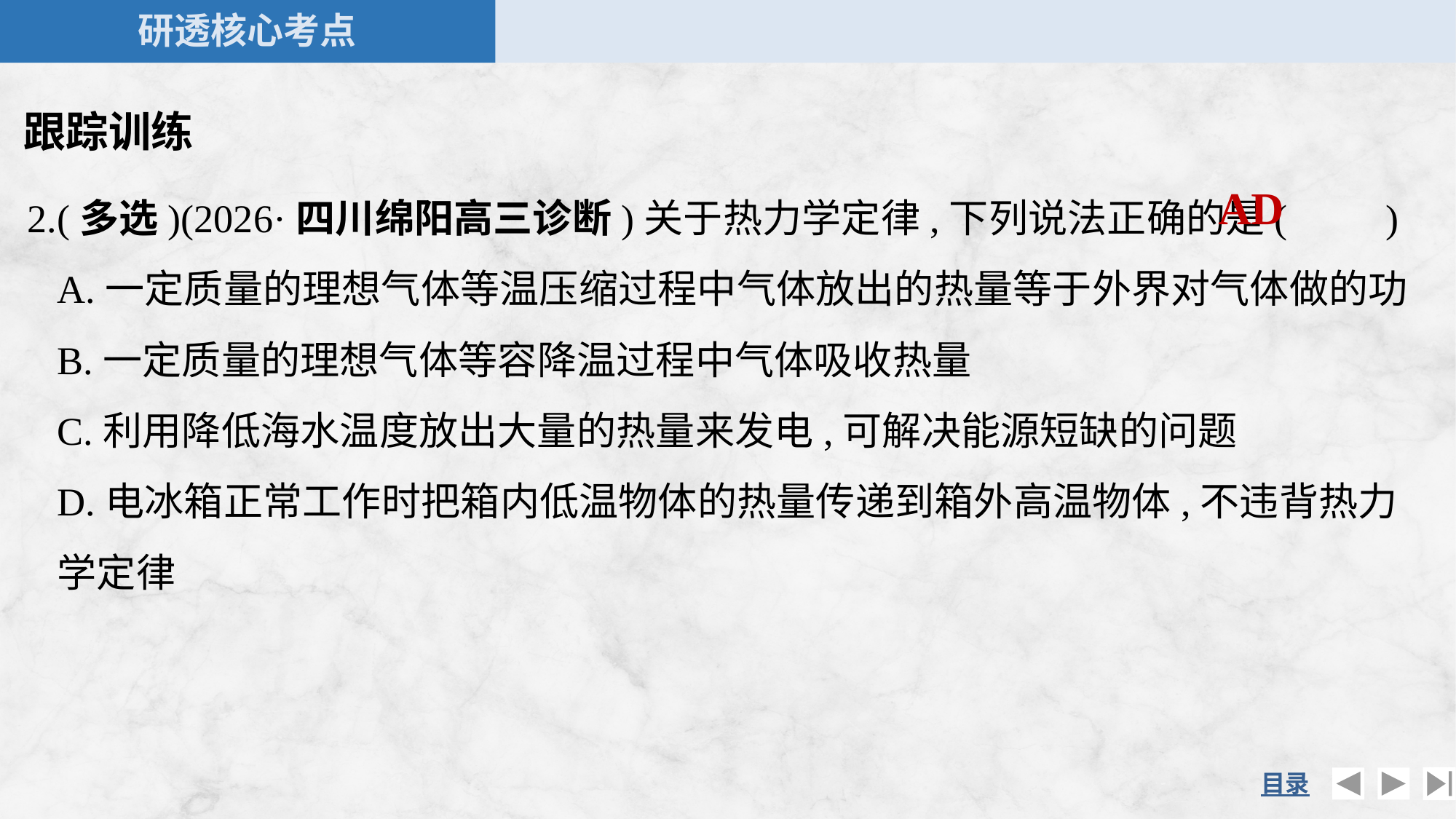

跟踪训练
2.(多选)(2026·四川绵阳高三诊断)关于热力学定律,下列说法正确的是(　　)
	A.一定质量的理想气体等温压缩过程中气体放出的热量等于外界对气体做的功
	B.一定质量的理想气体等容降温过程中气体吸收热量
	C.利用降低海水温度放出大量的热量来发电,可解决能源短缺的问题
	D.电冰箱正常工作时把箱内低温物体的热量传递到箱外高温物体,不违背热力学定律
AD